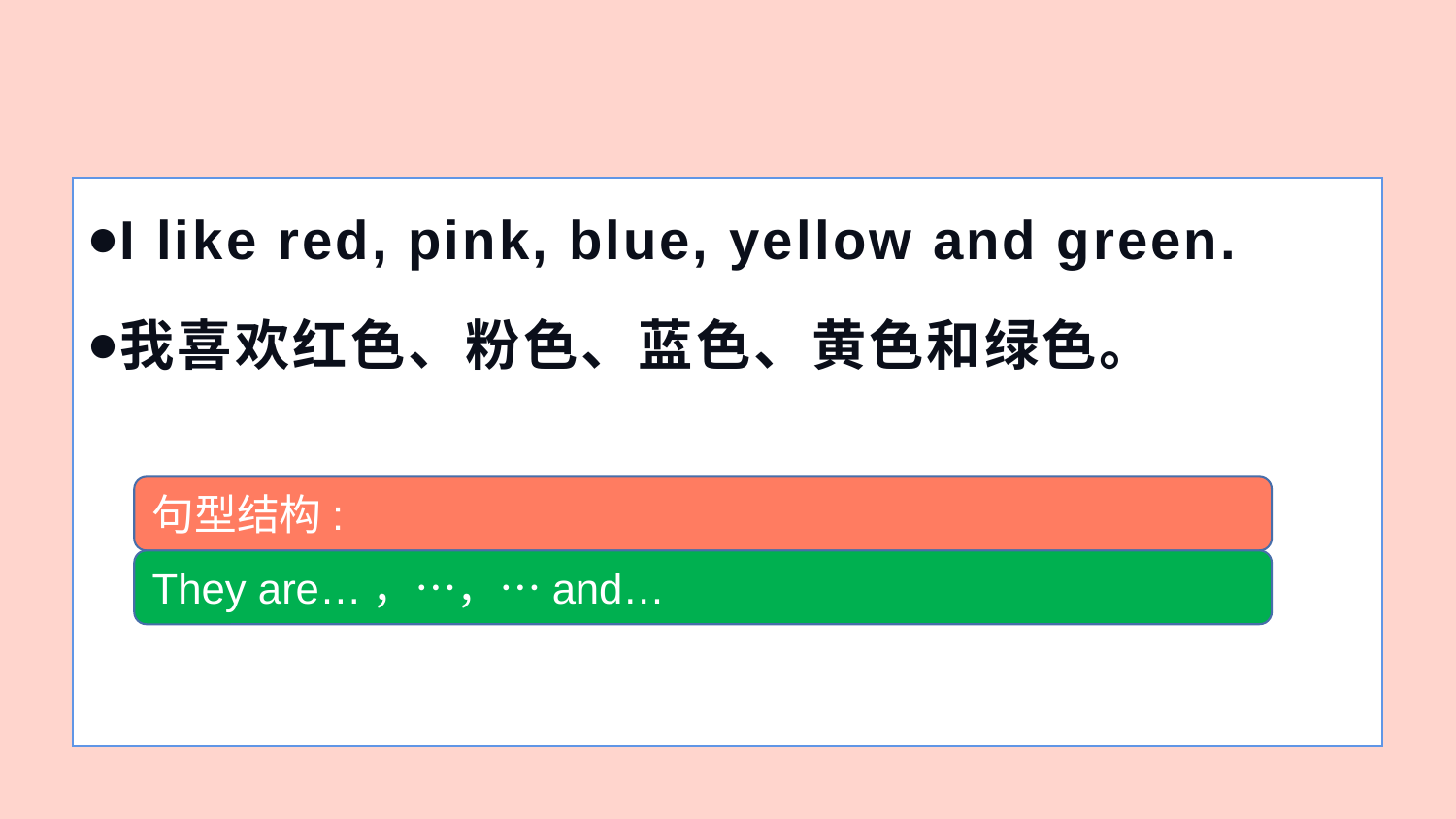

I like red, pink, blue, yellow and green.
我喜欢红色、粉色、蓝色、黄色和绿色。
句型结构:
They are…，…，…and…